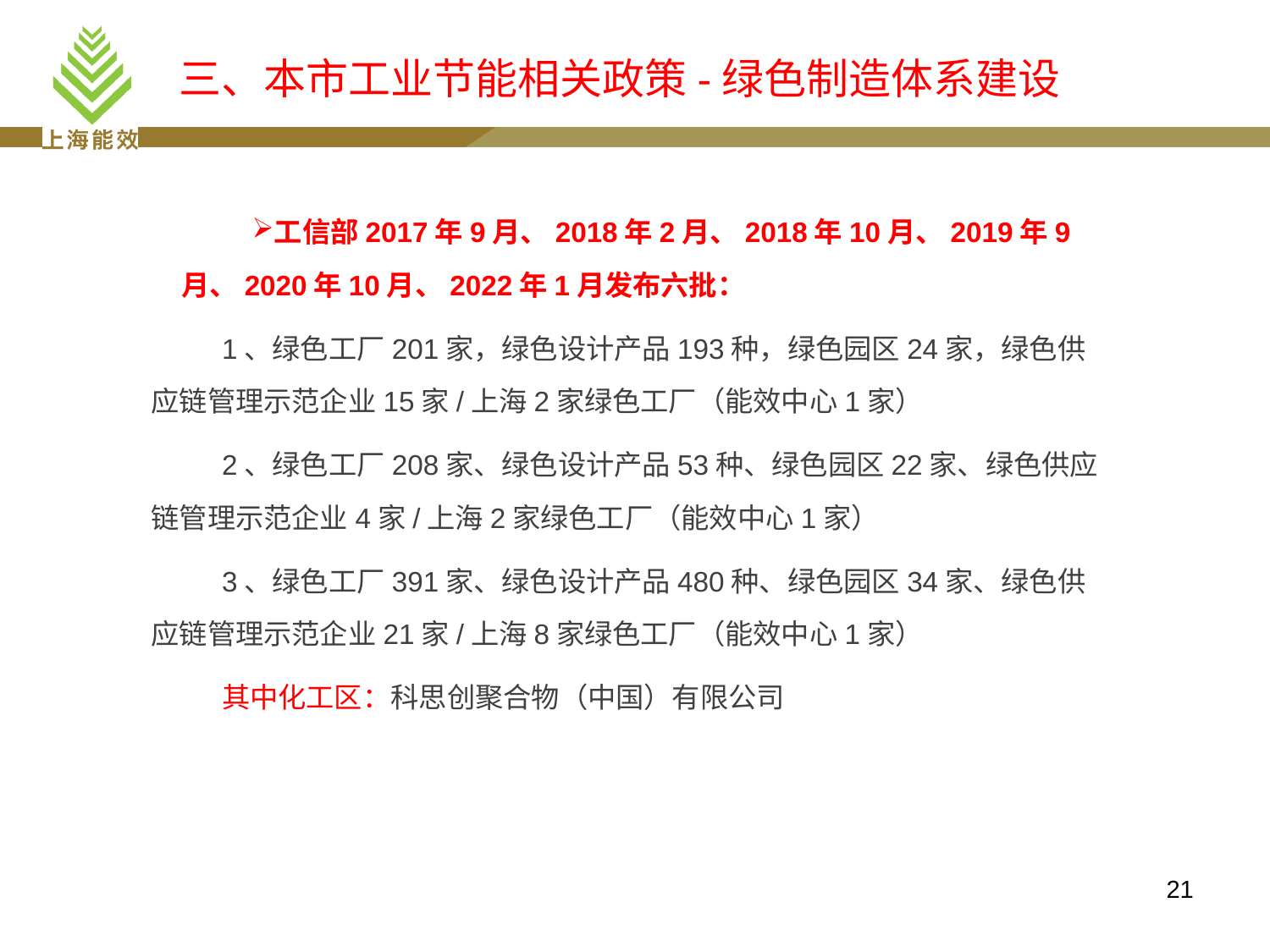

三、本市工业节能相关政策-绿色制造体系建设
工信部2017年9月、2018年2月、2018年10月、2019年9月、2020年10月、2022年1月发布六批：
1、绿色工厂201家，绿色设计产品193种，绿色园区24家，绿色供应链管理示范企业15家/上海2家绿色工厂（能效中心1家）
2、绿色工厂208家、绿色设计产品53种、绿色园区22家、绿色供应链管理示范企业4家/上海2家绿色工厂（能效中心1家）
3、绿色工厂391家、绿色设计产品480种、绿色园区34家、绿色供应链管理示范企业21家/上海8家绿色工厂（能效中心1家）
其中化工区：科思创聚合物（中国）有限公司
21